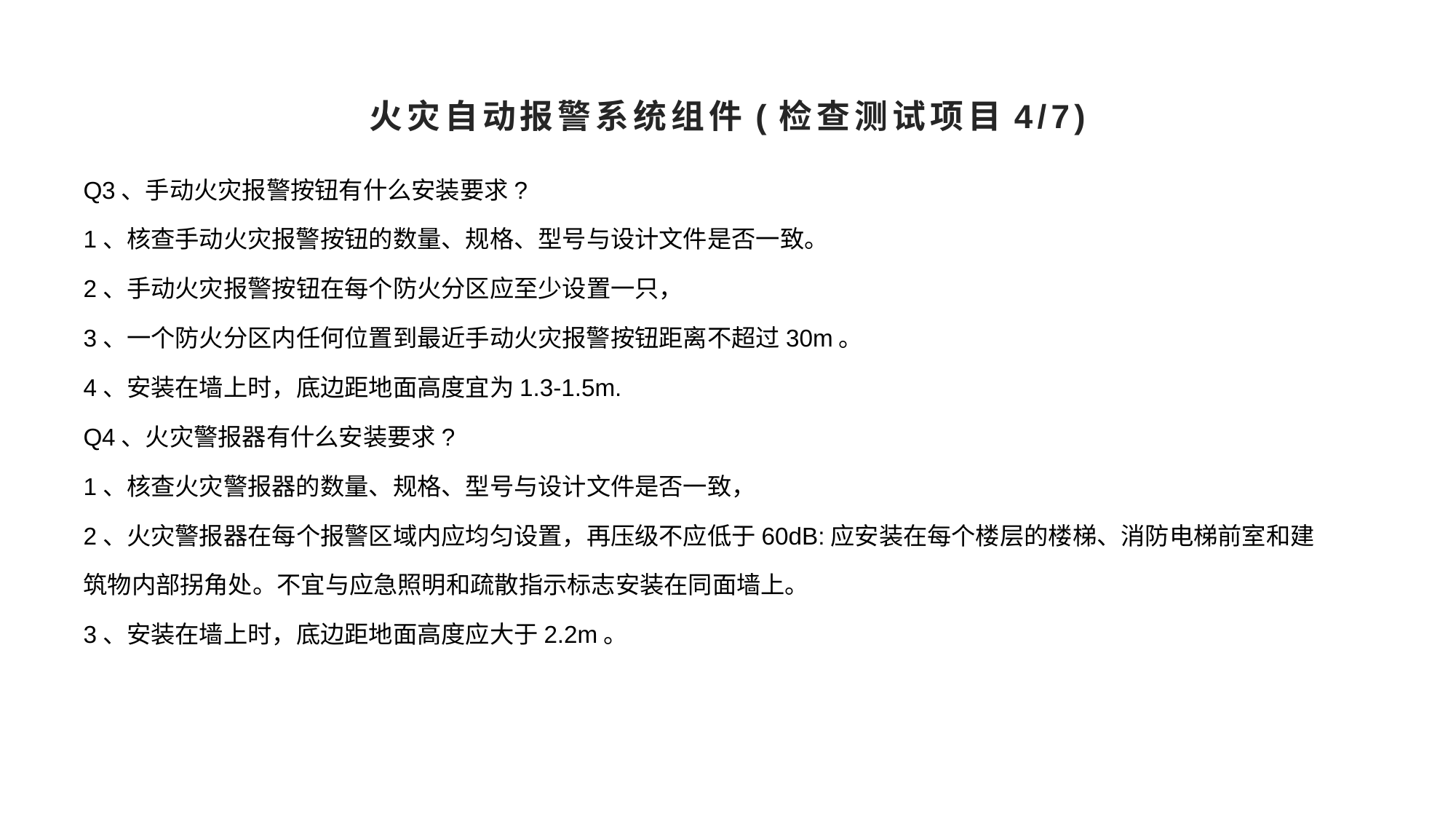

# 火灾自动报警系统组件(检查测试项目4/7)
Q3、手动火灾报警按钮有什么安装要求?
1、核查手动火灾报警按钮的数量、规格、型号与设计文件是否一致。
2、手动火灾报警按钮在每个防火分区应至少设置一只，
3、一个防火分区内任何位置到最近手动火灾报警按钮距离不超过30m。
4、安装在墙上时，底边距地面高度宜为1.3-1.5m.
Q4、火灾警报器有什么安装要求?
1、核查火灾警报器的数量、规格、型号与设计文件是否一致，
2、火灾警报器在每个报警区域内应均匀设置，再压级不应低于60dB:应安装在每个楼层的楼梯、消防电梯前室和建筑物内部拐角处。不宜与应急照明和疏散指示标志安装在同面墙上。
3、安装在墙上时，底边距地面高度应大于2.2m。
30